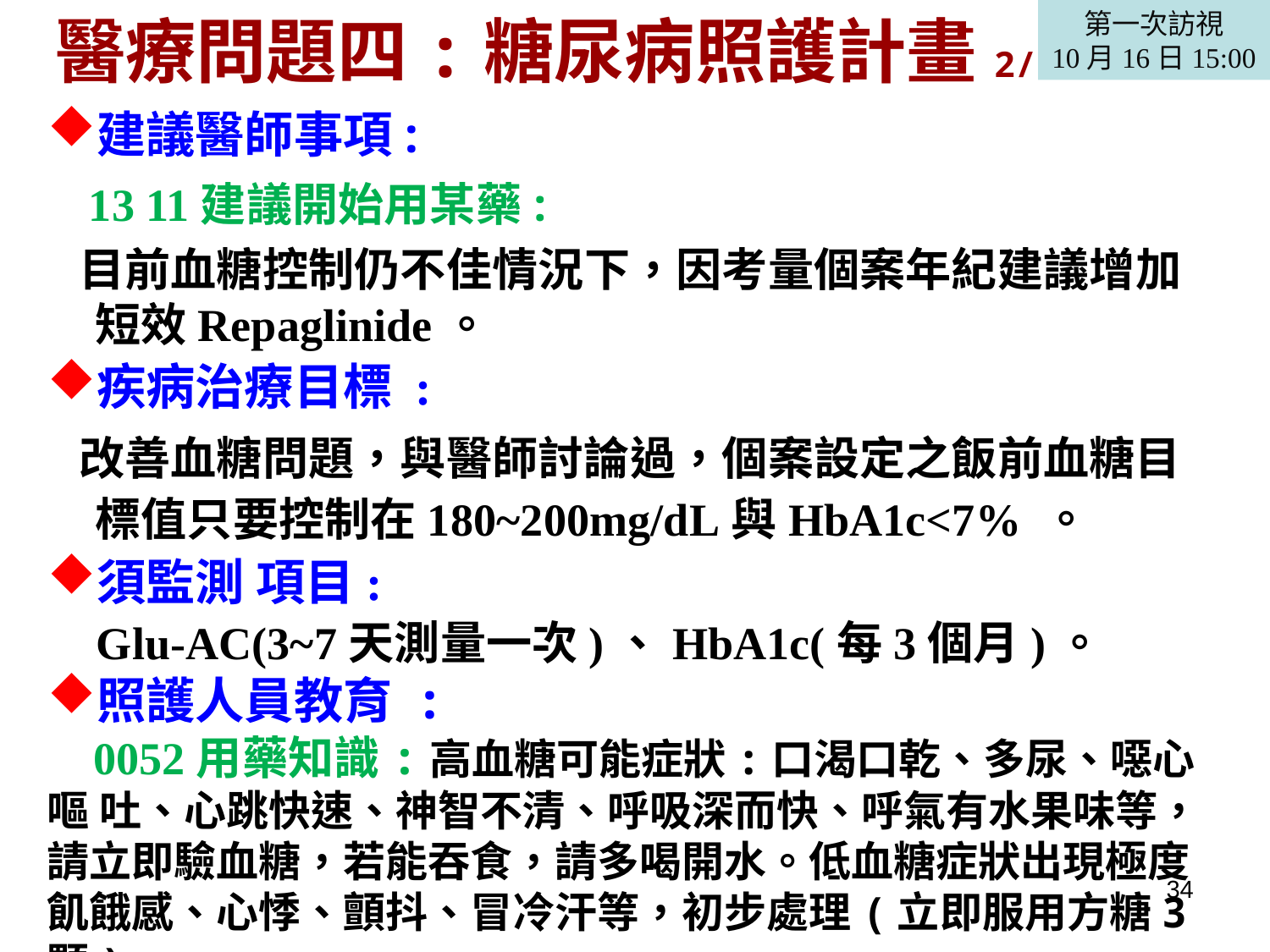

第一次訪視
10月16日15:00
醫療問題四:糖尿病照護計畫2/2

建議醫師事項:
   13 11建議開始用某藥:
  目前血糖控制仍不佳情況下，因考量個案年紀建議增加短效Repaglinide。
疾病治療目標 :
  改善血糖問題，與醫師討論過，個案設定之飯前血糖目標值只要控制在180~200mg/dL與HbA1c<7% 。
須監測 項目:
    Glu-AC(3~7天測量一次)、HbA1c(每3個月)。
照護人員教育 :
    0052用藥知識:高血糖可能症狀:口渴口乾、多尿、噁心嘔 吐、心跳快速、神智不清、呼吸深而快、呼氣有水果味等，請立即驗血糖，若能吞食，請多喝開水。低血糖症狀出現極度飢餓感、心悸、顫抖、冒冷汗等，初步處理(立即服用方糖3顆)。

34